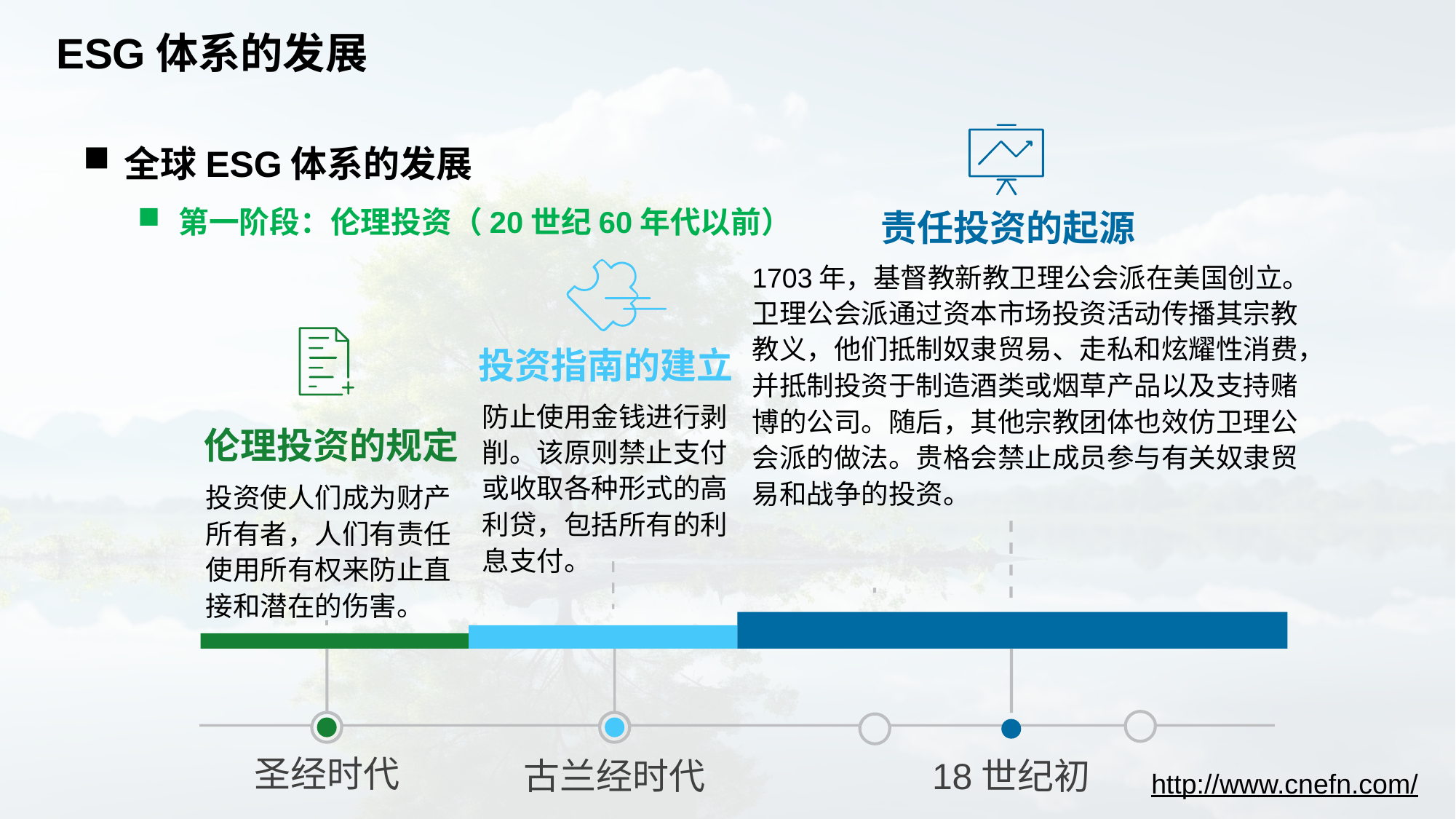

# ESG体系的发展
全球ESG体系的发展
第一阶段：伦理投资（20世纪60年代以前）

责任投资的起源
1703年，基督教新教卫理公会派在美国创立。
卫理公会派通过资本市场投资活动传播其宗教教义，他们抵制奴隶贸易、走私和炫耀性消费，并抵制投资于制造酒类或烟草产品以及支持赌博的公司。随后，其他宗教团体也效仿卫理公会派的做法。贵格会禁止成员参与有关奴隶贸易和战争的投资。

投资指南的建立
防止使用金钱进行剥削。该原则禁止支付或收取各种形式的高利贷，包括所有的利息支付。
伦理投资的规定
投资使人们成为财产所有者，人们有责任使用所有权来防止直接和潜在的伤害。

圣经时代
古兰经时代
18世纪初